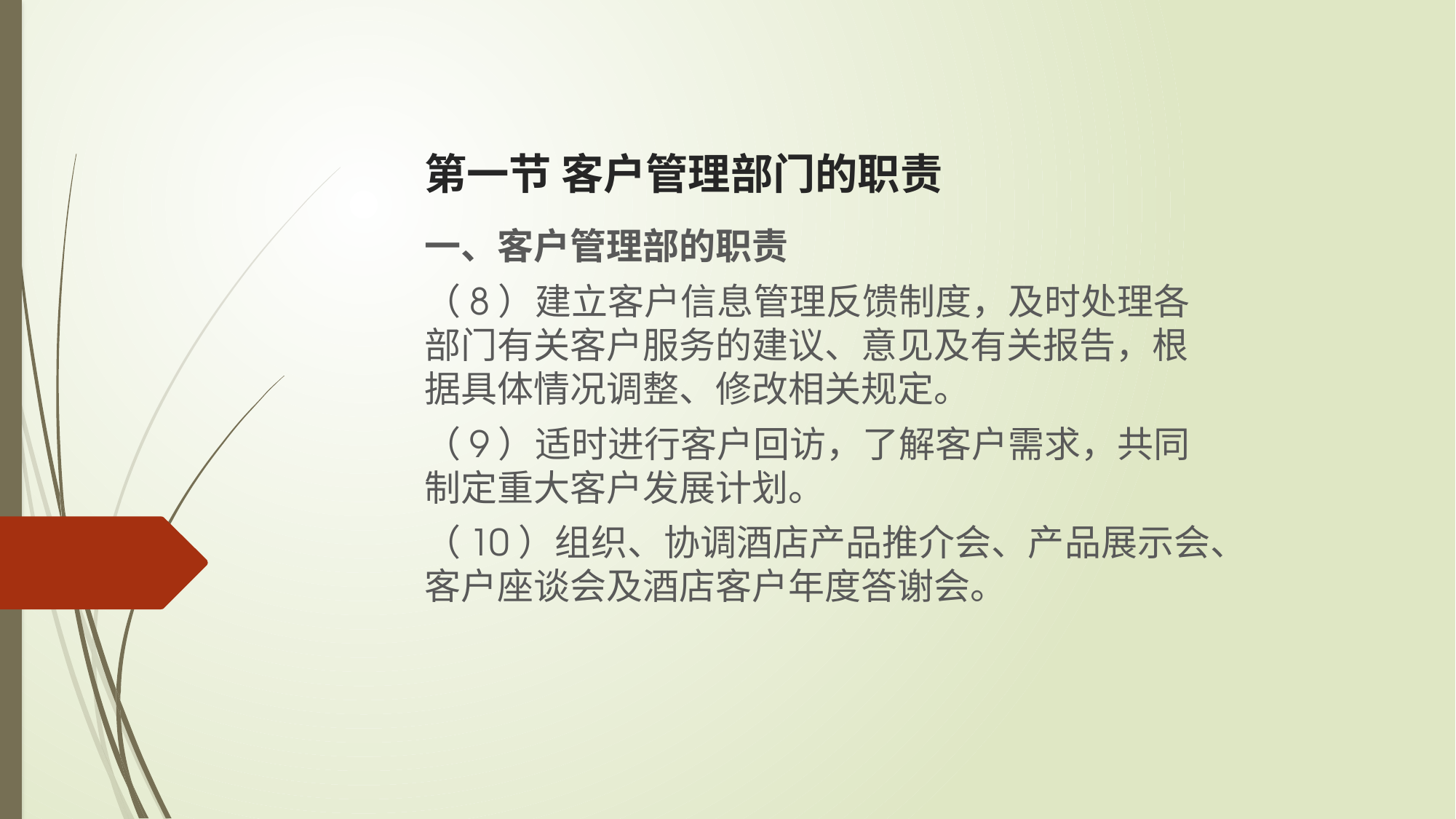

# 第一节 客户管理部门的职责
一、客户管理部的职责
（8）建立客户信息管理反馈制度，及时处理各部门有关客户服务的建议、意见及有关报告，根据具体情况调整、修改相关规定。
（9）适时进行客户回访，了解客户需求，共同制定重大客户发展计划。
（10）组织、协调酒店产品推介会、产品展示会、客户座谈会及酒店客户年度答谢会。